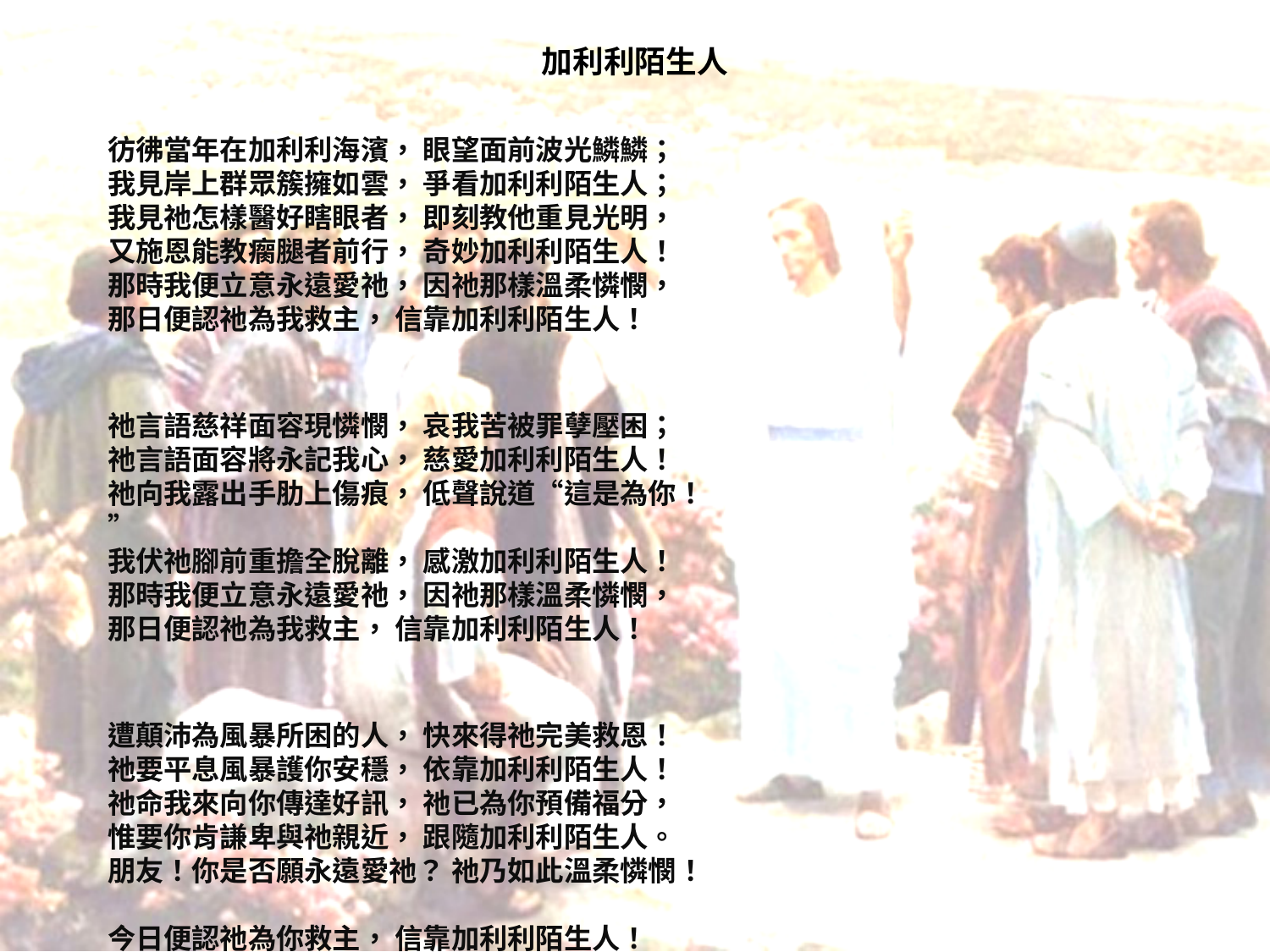

# 加利利陌生人
彷彿當年在加利利海濱， 眼望面前波光鱗鱗；
我見岸上群眾簇擁如雲， 爭看加利利陌生人；
我見祂怎樣醫好瞎眼者， 即刻教他重見光明，
又施恩能教瘸腿者前行， 奇妙加利利陌生人！
那時我便立意永遠愛祂， 因祂那樣溫柔憐憫，
那日便認祂為我救主， 信靠加利利陌生人！
祂言語慈祥面容現憐憫， 哀我苦被罪孽壓困；
祂言語面容將永記我心， 慈愛加利利陌生人！
祂向我露出手肋上傷痕， 低聲說道“這是為你！”
我伏祂腳前重擔全脫離， 感激加利利陌生人！
那時我便立意永遠愛祂， 因祂那樣溫柔憐憫，
那日便認祂為我救主， 信靠加利利陌生人！
遭顛沛為風暴所困的人， 快來得祂完美救恩！
祂要平息風暴護你安穩， 依靠加利利陌生人！
祂命我來向你傳達好訊， 祂已為你預備福分，
惟要你肯謙卑與祂親近， 跟隨加利利陌生人。
朋友！你是否願永遠愛祂？ 祂乃如此溫柔憐憫！
今日便認祂為你救主， 信靠加利利陌生人！